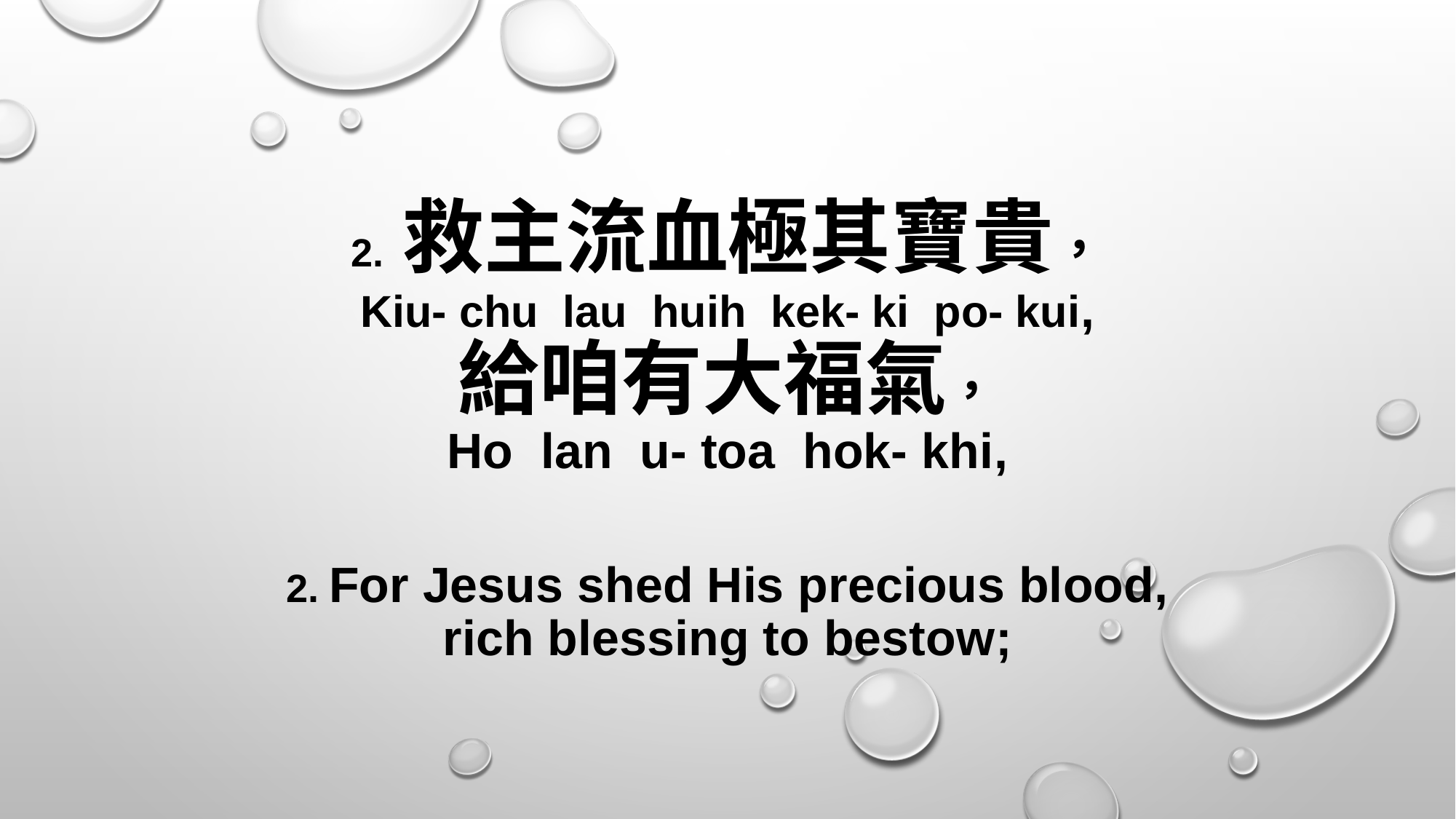

# 2. 救主流血極其寶貴， Kiu- chu  lau  huih  kek- ki  po- kui, 給咱有大福氣， Ho  lan  u- toa  hok- khi, 2. For Jesus shed His precious blood, rich blessing to bestow;